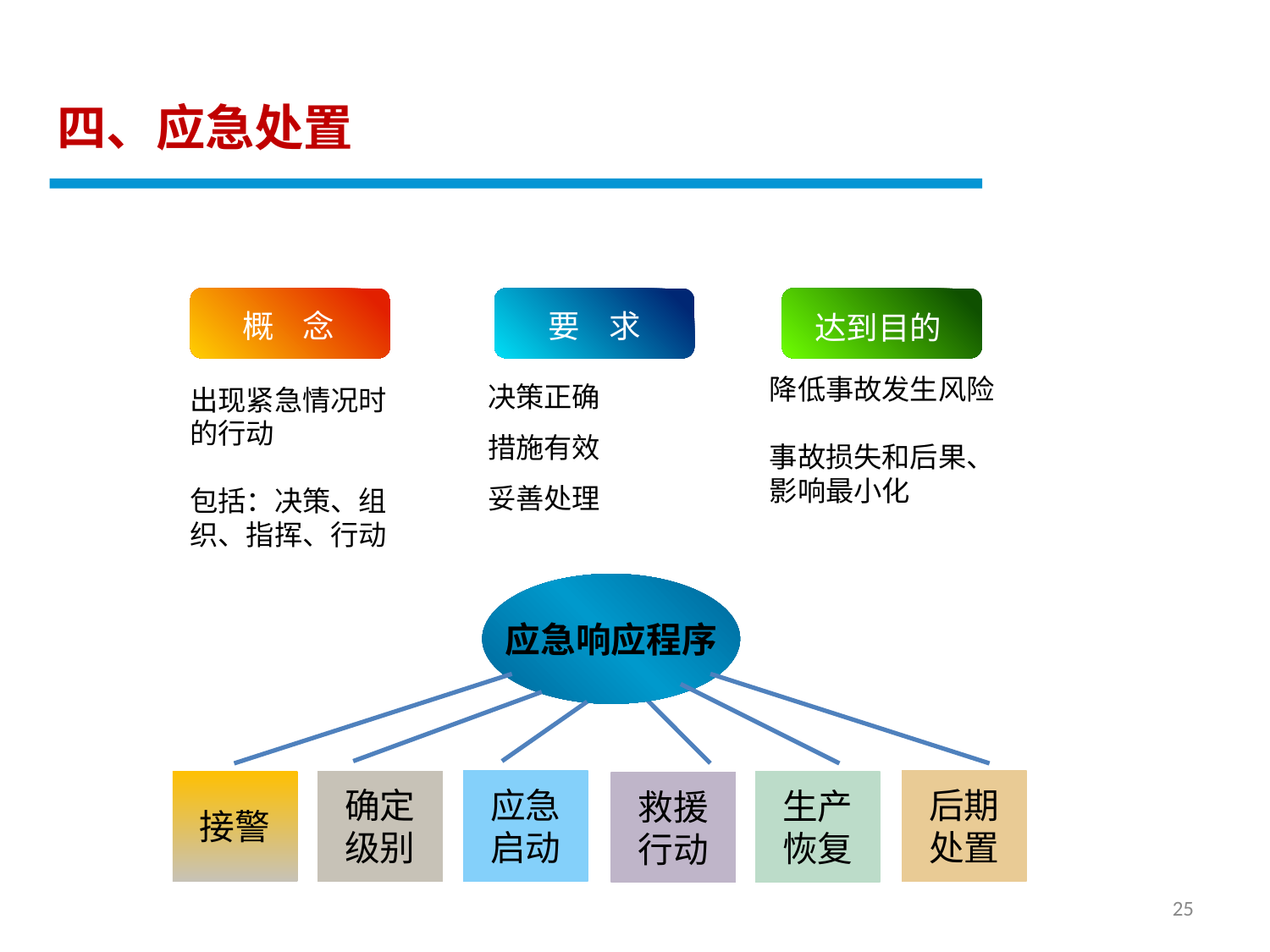

四、应急处置

概    念
要    求
达到目的

决策正确
措施有效
妥善处理
降低事故发生风险

事故损失和后果、影响最小化

出现紧急情况时的行动

包括：决策、组织、指挥、行动
应急响应程序

应急
启动
后期
处置
接警
确定
级别
生产
恢复
救援
行动
25